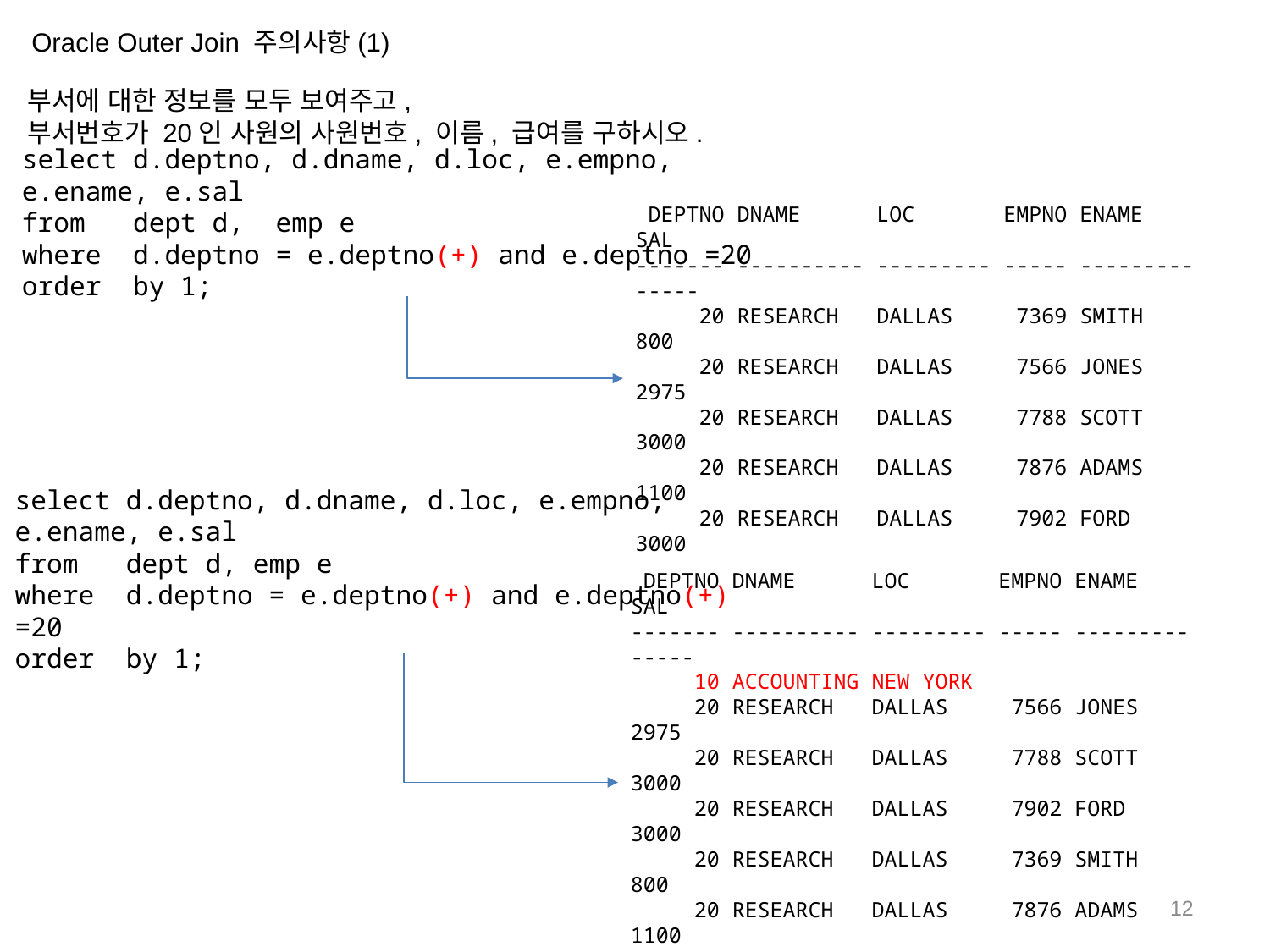

Oracle Outer Join 주의사항(1)
부서에 대한 정보를 모두 보여주고,
부서번호가 20인 사원의 사원번호, 이름, 급여를 구하시오.
select d.deptno, d.dname, d.loc, e.empno, e.ename, e.sal
from   dept d,  emp e
where  d.deptno = e.deptno(+) and e.deptno =20
order  by 1;
 DEPTNO DNAME      LOC       EMPNO ENAME       SAL
------- ---------- --------- ----- --------- -----
     20 RESEARCH   DALLAS     7369 SMITH       800
     20 RESEARCH   DALLAS     7566 JONES      2975
     20 RESEARCH   DALLAS     7788 SCOTT      3000
     20 RESEARCH   DALLAS     7876 ADAMS      1100
     20 RESEARCH   DALLAS     7902 FORD       3000
select d.deptno, d.dname, d.loc, e.empno, e.ename, e.sal
from   dept d, emp e
where  d.deptno = e.deptno(+) and e.deptno(+) =20
order  by 1;
 DEPTNO DNAME      LOC       EMPNO ENAME       SAL
------- ---------- --------- ----- --------- -----
     10 ACCOUNTING NEW YORK
     20 RESEARCH   DALLAS     7566 JONES      2975
     20 RESEARCH   DALLAS     7788 SCOTT      3000
     20 RESEARCH   DALLAS     7902 FORD       3000
     20 RESEARCH   DALLAS     7369 SMITH       800
     20 RESEARCH   DALLAS     7876 ADAMS      1100
     30 SALES      CHICAGO
     40 OPERATIONS BOSTON
12